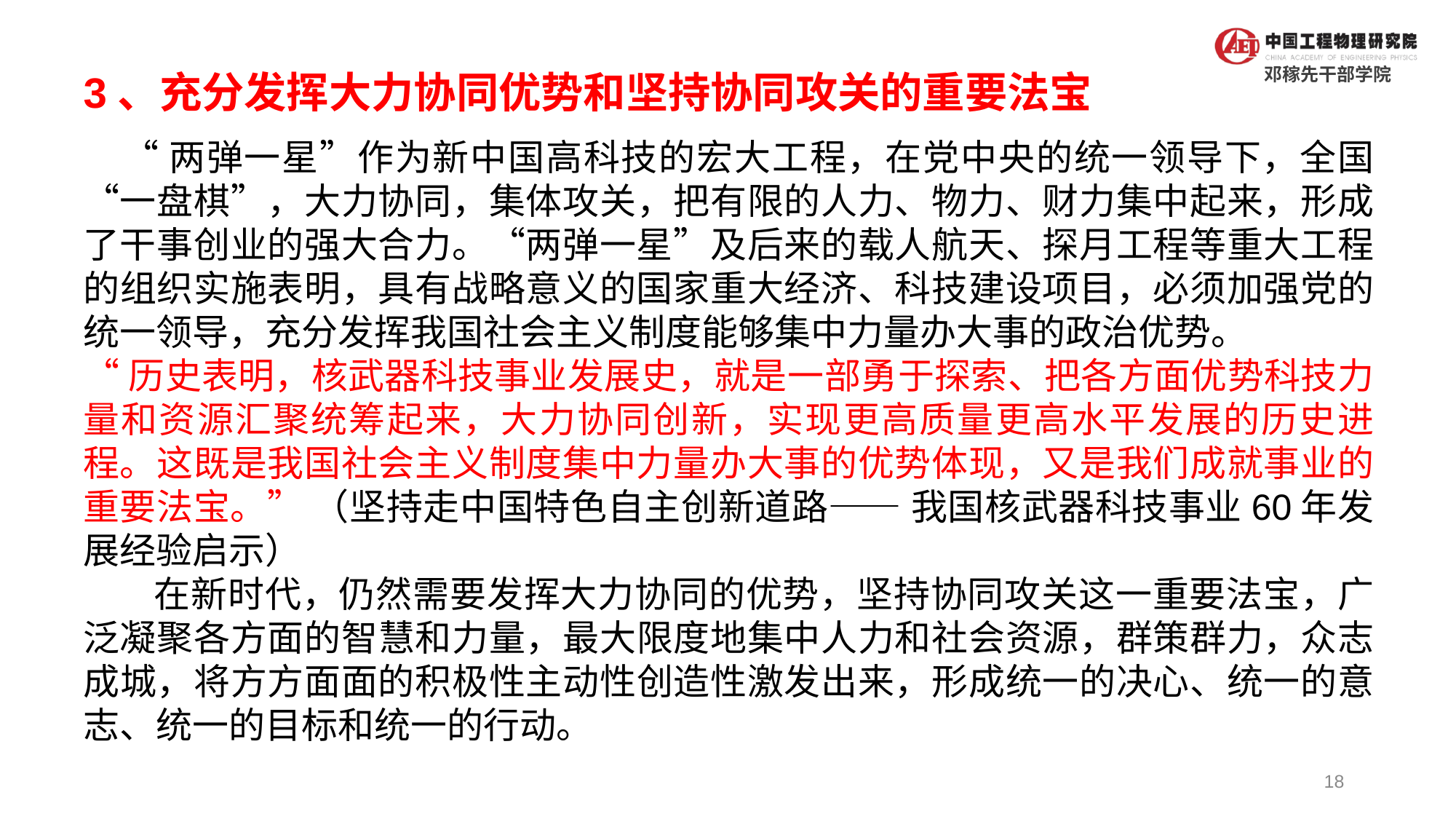

# 3、充分发挥大力协同优势和坚持协同攻关的重要法宝
    “两弹一星”作为新中国高科技的宏大工程，在党中央的统一领导下，全国“一盘棋”，大力协同，集体攻关，把有限的人力、物力、财力集中起来，形成了干事创业的强大合力。“两弹一星”及后来的载人航天、探月工程等重大工程的组织实施表明，具有战略意义的国家重大经济、科技建设项目，必须加强党的统一领导，充分发挥我国社会主义制度能够集中力量办大事的政治优势。
“历史表明，核武器科技事业发展史，就是一部勇于探索、把各方面优势科技力量和资源汇聚统筹起来，大力协同创新，实现更高质量更高水平发展的历史进程。这既是我国社会主义制度集中力量办大事的优势体现，又是我们成就事业的重要法宝。” （坚持走中国特色自主创新道路—— 我国核武器科技事业60年发展经验启示）
       在新时代，仍然需要发挥大力协同的优势，坚持协同攻关这一重要法宝，广泛凝聚各方面的智慧和力量，最大限度地集中人力和社会资源，群策群力，众志成城，将方方面面的积极性主动性创造性激发出来，形成统一的决心、统一的意志、统一的目标和统一的行动。

18